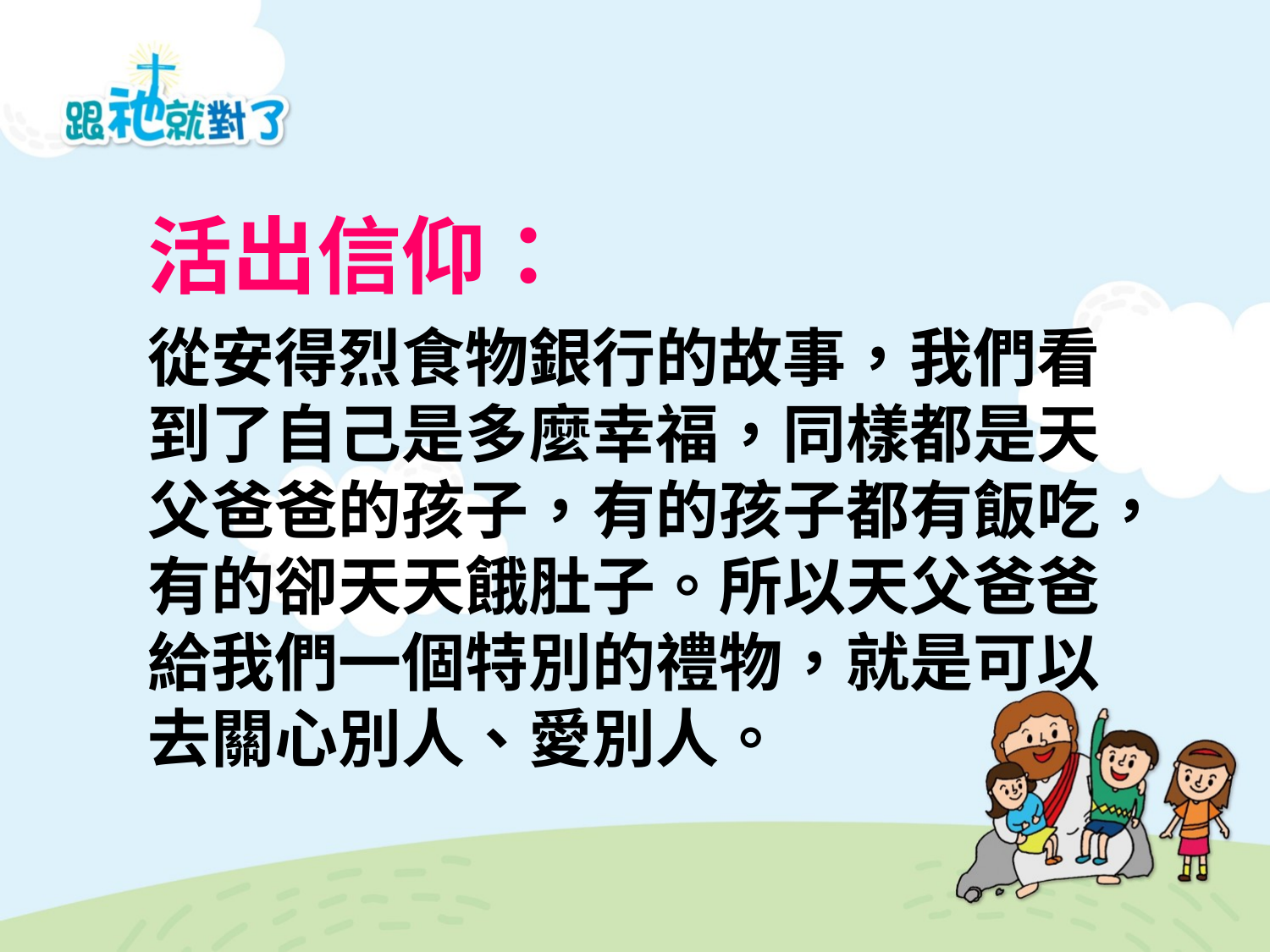

活出信仰：
從安得烈食物銀行的故事，我們看到了自己是多麼幸福，同樣都是天父爸爸的孩子，有的孩子都有飯吃，有的卻天天餓肚子。所以天父爸爸給我們一個特別的禮物，就是可以去關心別人、愛別人。